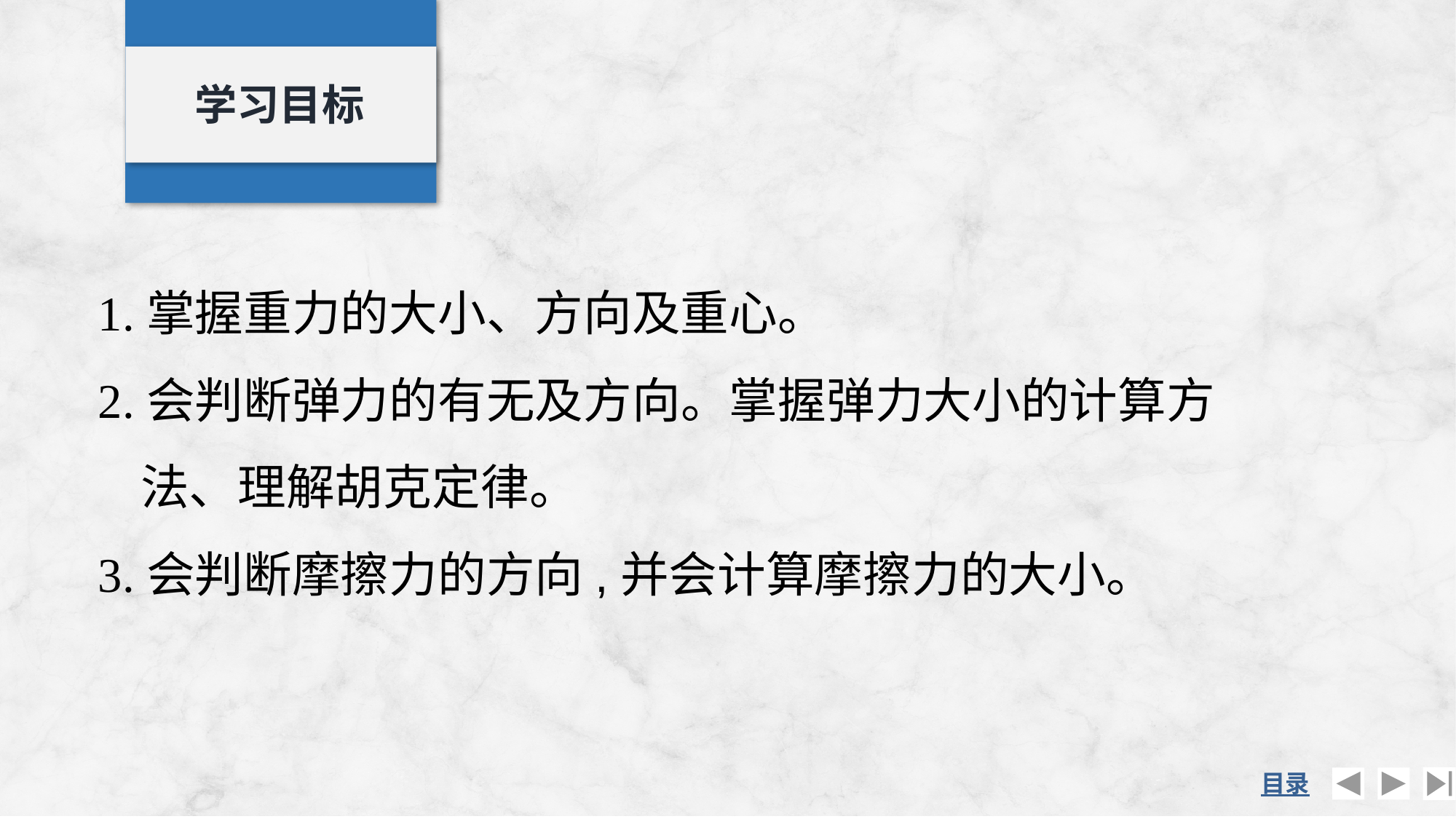

学习目标
1.掌握重力的大小、方向及重心。
2.会判断弹力的有无及方向。掌握弹力大小的计算方法、理解胡克定律。
3.会判断摩擦力的方向,并会计算摩擦力的大小。